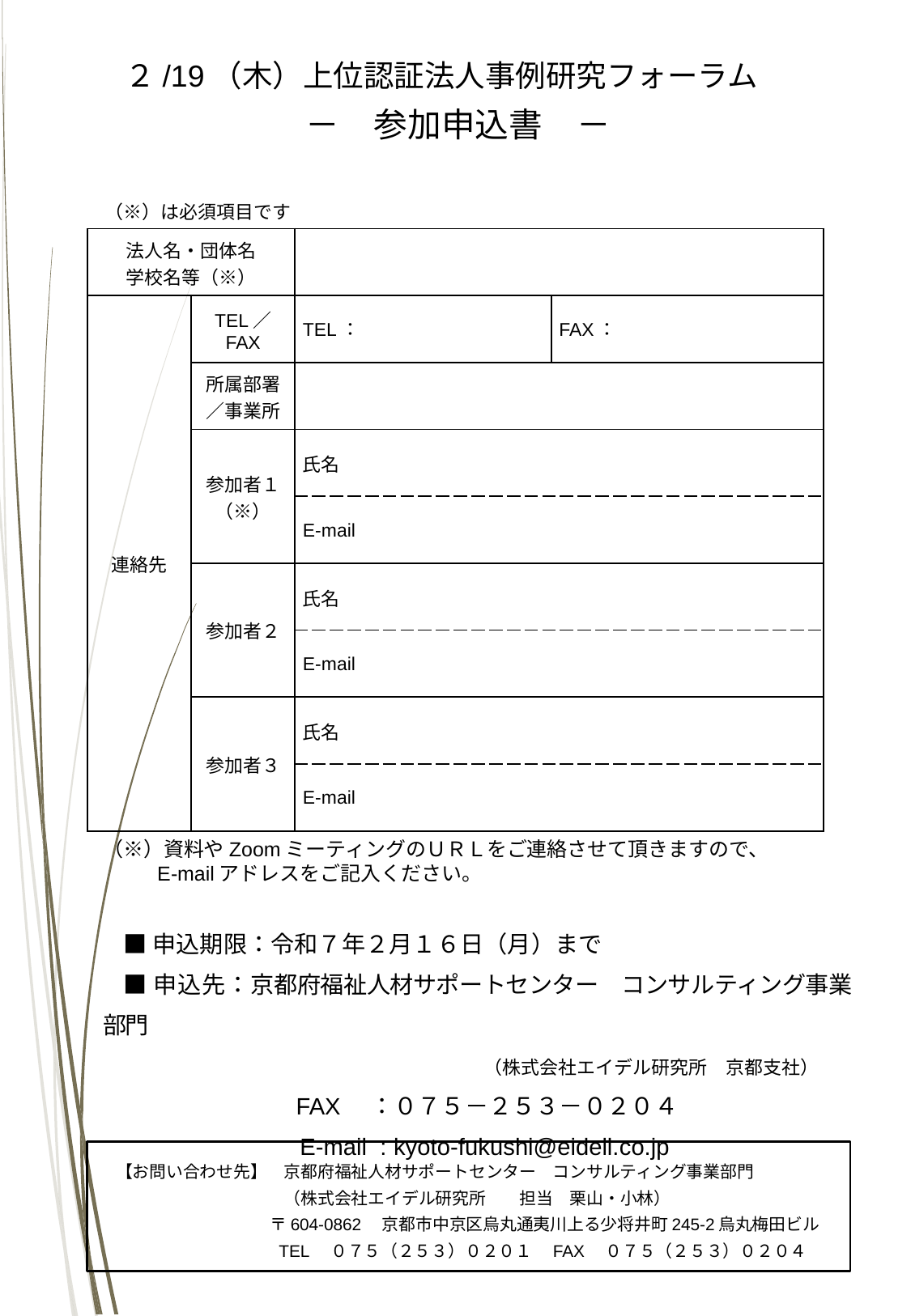

２/19（木）上位認証法人事例研究フォーラム
　－　参加申込書　－
（※）は必須項目です
| 法人名・団体名 学校名等（※） |  |  |  |
| --- | --- | --- | --- |
| 連絡先 | TEL／ FAX | TEL： | FAX： |
|  | 所属部署／事業所 |  |  |
|  | 参加者１ （※） | 氏名 |  |
|  |  | E-mail |  |
|  | 参加者２ | 氏名 |  |
|  |  | E-mail |  |
|  | 参加者３ | 氏名 |  |
|  |  | E-mail |  |
（※）資料やZoomミーティングのＵＲＬをご連絡させて頂きますので、
      E-mailアドレスをご記入ください。

■申込期限：令和７年２月１６日（月）まで
■申込先：京都府福祉人材サポートセンター　コンサルティング事業部門
　　　　　                                              （株式会社エイデル研究所　京都支社）
FAX　：０７５－２５３－０２０４
  E-mail  : kyoto-fukushi@eidell.co.jp

【お問い合わせ先】　京都府福祉人材サポートセンター　コンサルティング事業部門
　　　　　　　　　　（株式会社エイデル研究所　　担当　栗山・小林）
　　　　　　　　     〒604-0862　京都市中京区烏丸通夷川上る少将井町245-2烏丸梅田ビル
　　　　　　　　　  TEL　０７５（２５３）０２０１　FAX　０７５（２５３）０２０４